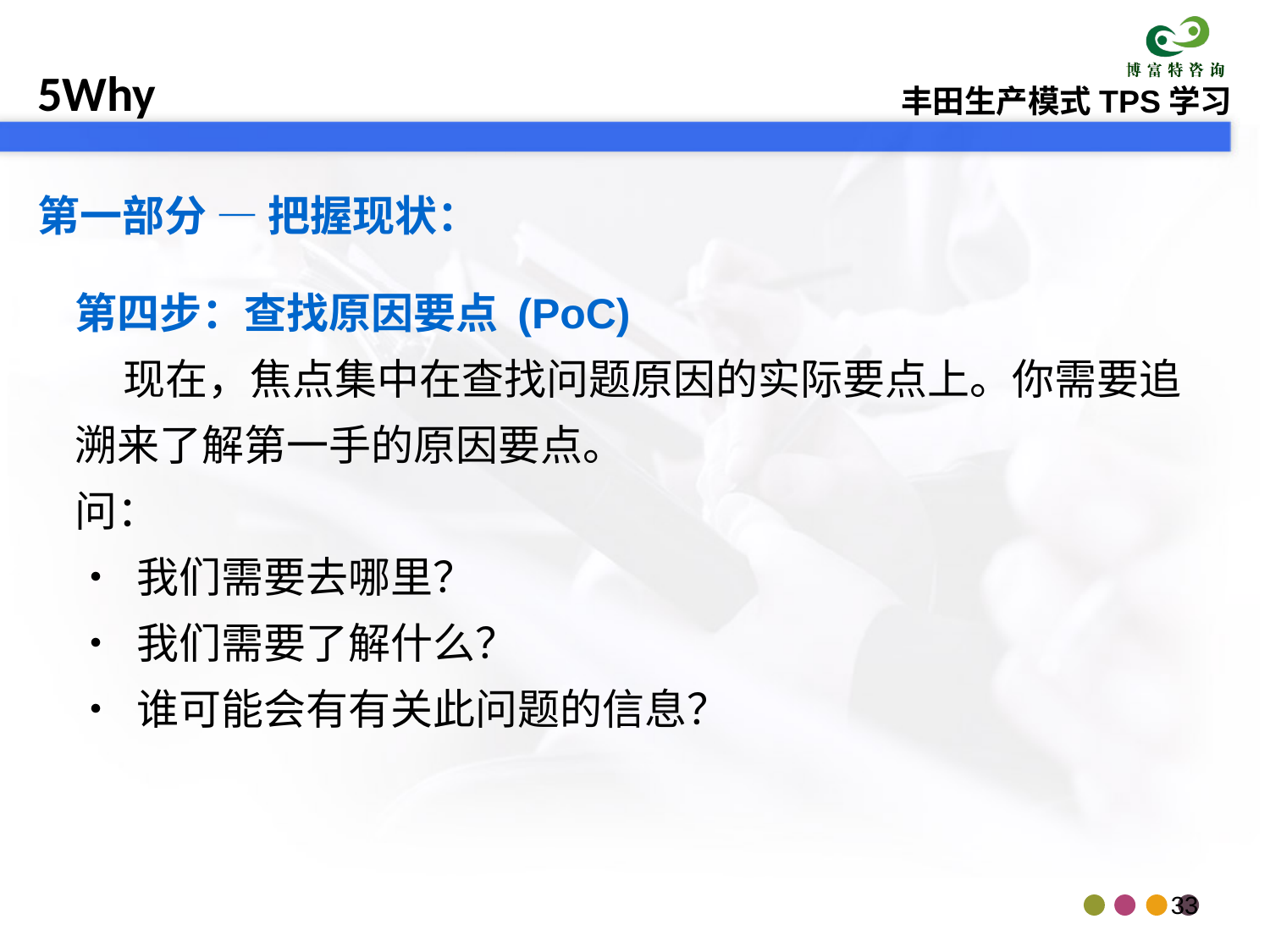

第一部分 — 把握现状：
第四步：查找原因要点 (PoC)
    现在，焦点集中在查找问题原因的实际要点上。你需要追溯来了解第一手的原因要点。
问：
• 我们需要去哪里？
• 我们需要了解什么？
• 谁可能会有有关此问题的信息？